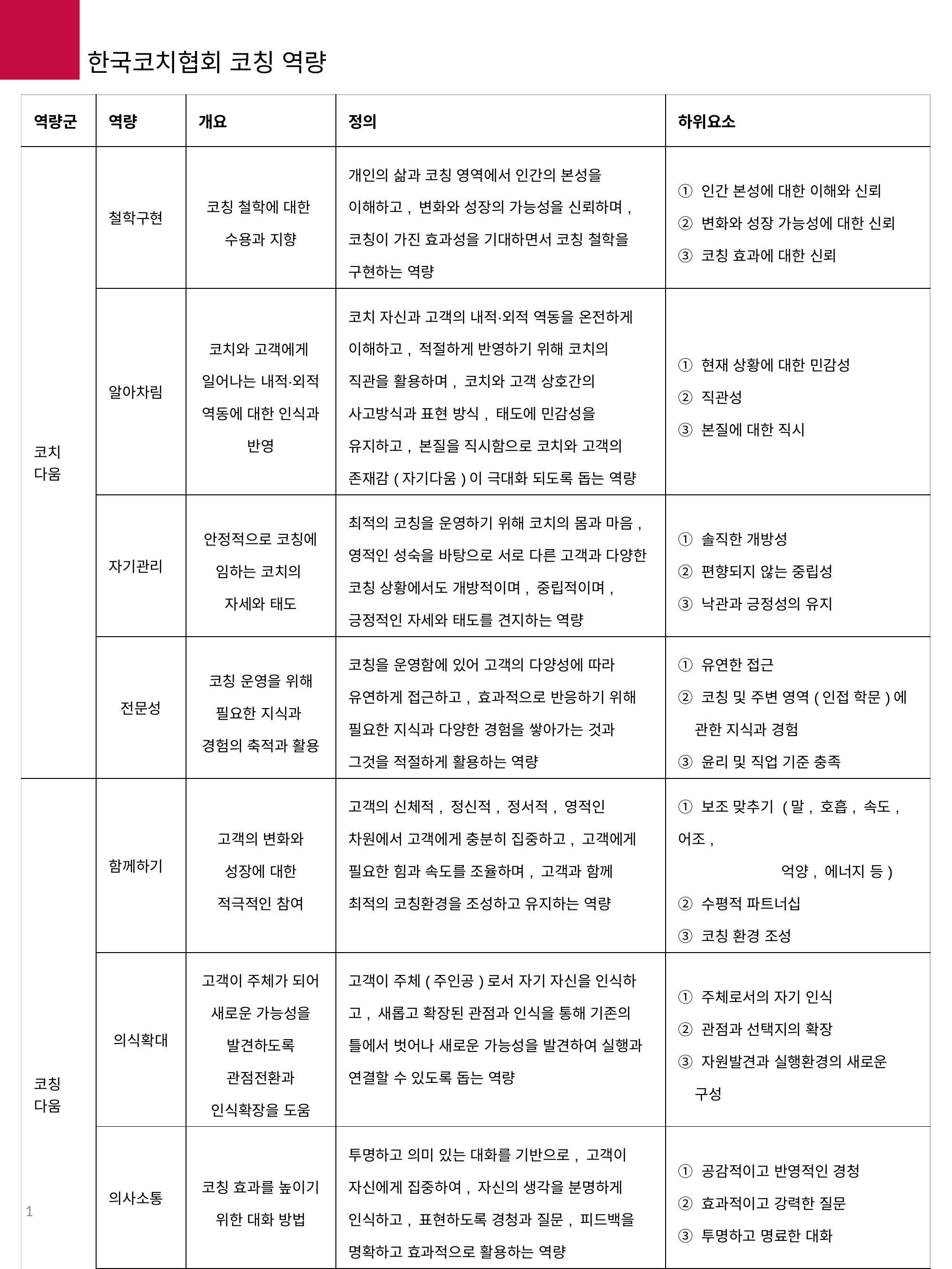

한국코치협회 코칭 역량
| 역량군 | 역량 | 개요 | 정의 | 하위요소 |
| --- | --- | --- | --- | --- |
| 코치 다움 | 철학구현 | 코칭 철학에 대한 수용과 지향 | 개인의 삶과 코칭 영역에서 인간의 본성을 이해하고, 변화와 성장의 가능성을 신뢰하며, 코칭이 가진 효과성을 기대하면서 코칭 철학을 구현하는 역량 | ① 인간 본성에 대한 이해와 신뢰 ② 변화와 성장 가능성에 대한 신뢰 ③ 코칭 효과에 대한 신뢰 |
|  | 알아차림 | 코치와 고객에게 일어나는 내적∙외적 역동에 대한 인식과 반영 | 코치 자신과 고객의 내적∙외적 역동을 온전하게 이해하고, 적절하게 반영하기 위해 코치의 직관을 활용하며, 코치와 고객 상호간의 사고방식과 표현 방식, 태도에 민감성을 유지하고, 본질을 직시함으로 코치와 고객의 존재감(자기다움)이 극대화 되도록 돕는 역량 | ① 현재 상황에 대한 민감성 ② 직관성 ③ 본질에 대한 직시 |
|  | 자기관리 | 안정적으로 코칭에 임하는 코치의 자세와 태도 | 최적의 코칭을 운영하기 위해 코치의 몸과 마음, 영적인 성숙을 바탕으로 서로 다른 고객과 다양한 코칭 상황에서도 개방적이며, 중립적이며, 긍정적인 자세와 태도를 견지하는 역량 | ① 솔직한 개방성 ② 편향되지 않는 중립성 ③ 낙관과 긍정성의 유지 |
|  | 전문성 | 코칭 운영을 위해 필요한 지식과 경험의 축적과 활용 | 코칭을 운영함에 있어 고객의 다양성에 따라 유연하게 접근하고, 효과적으로 반응하기 위해 필요한 지식과 다양한 경험을 쌓아가는 것과 그것을 적절하게 활용하는 역량 | ① 유연한 접근 ② 코칭 및 주변 영역(인접 학문)에 관한 지식과 경험 ③ 윤리 및 직업 기준 충족 |
| 코칭 다움 | 함께하기 | 고객의 변화와 성장에 대한 적극적인 참여 | 고객의 신체적, 정신적, 정서적, 영적인 차원에서 고객에게 충분히 집중하고, 고객에게 필요한 힘과 속도를 조율하며, 고객과 함께 최적의 코칭환경을 조성하고 유지하는 역량 | ① 보조 맞추기 (말, 호흡, 속도, 어조, 억양, 에너지 등) ② 수평적 파트너십 ③ 코칭 환경 조성 |
|  | 의식확대 | 고객이 주체가 되어 새로운 가능성을 발견하도록 관점전환과 인식확장을 도움 | 고객이 주체(주인공)로서 자기 자신을 인식하고, 새롭고 확장된 관점과 인식을 통해 기존의 틀에서 벗어나 새로운 가능성을 발견하여 실행과 연결할 수 있도록 돕는 역량 | ① 주체로서의 자기 인식 ② 관점과 선택지의 확장 ③ 자원발견과 실행환경의 새로운 구성 |
|  | 의사소통 | 코칭 효과를 높이기 위한 대화 방법 | 투명하고 의미 있는 대화를 기반으로, 고객이 자신에게 집중하여, 자신의 생각을 분명하게 인식하고, 표현하도록 경청과 질문, 피드백을 명확하고 효과적으로 활용하는 역량 | ① 공감적이고 반영적인 경청 ② 효과적이고 강력한 질문 ③ 투명하고 명료한 대화 |
|  | 절차관리 | 목표를 이뤄가는 고객을 돕기 위한 코칭의 설계와 관리 | 고객이 원하는 목표를 설정하고, 실행계획을 세워 끝까지 수행하면서 스스로 책임질 수 있도록 돕는 코칭 절차를 설계하고, 통합적으로 관리하며 운영하는 역량 | ① 목표설정과 계획수립 및 실행관리 의 적합성 ② 문제해결방안 탐색 및 행동설계 ③ 코칭 설계 및 운영 관리 |
     1